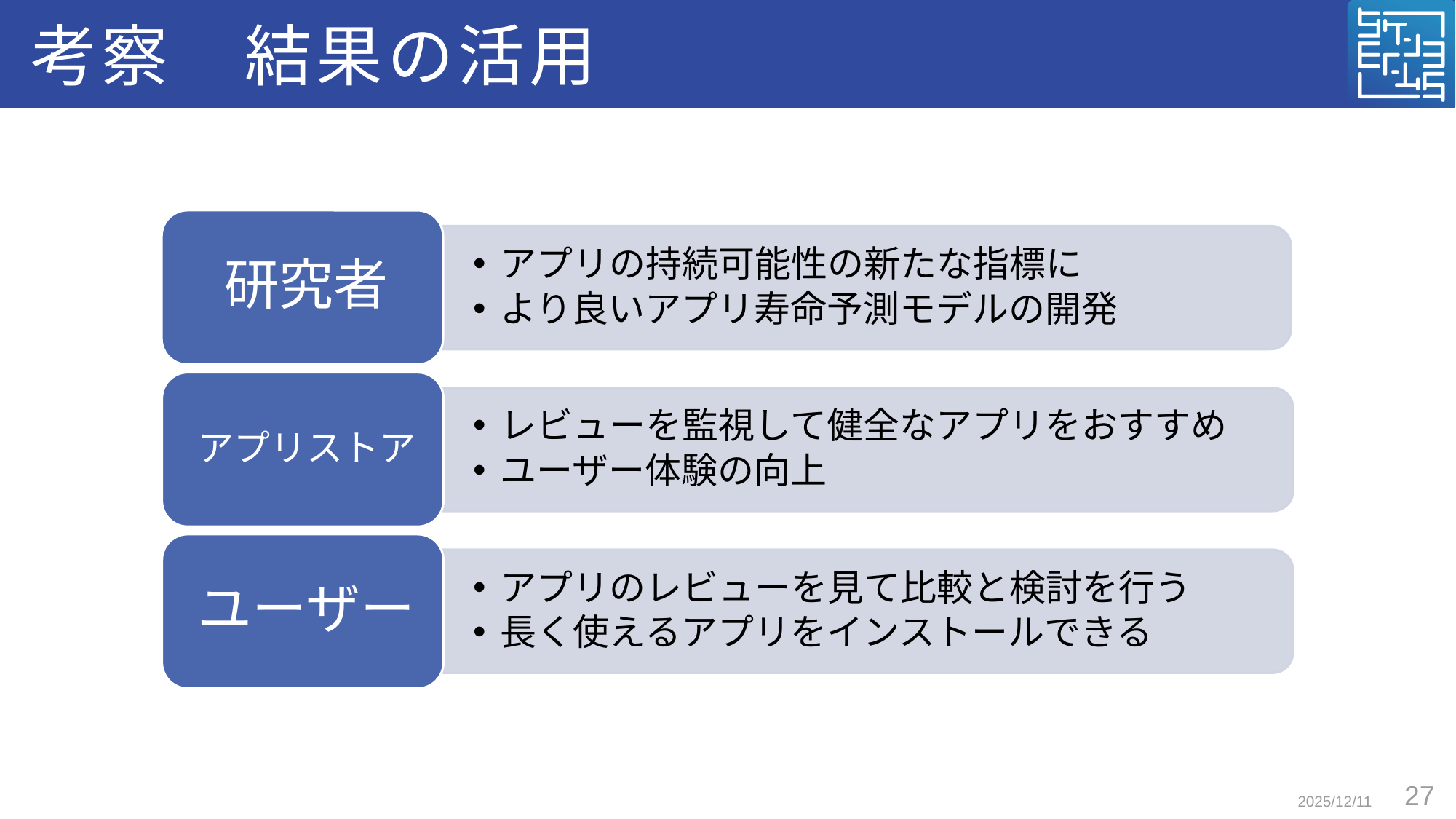

# 考察　結果の活用
アプリの持続可能性の新たな指標に
より良いアプリ寿命予測モデルの開発
研究者
レビューを監視して健全なアプリをおすすめ
ユーザー体験の向上
アプリストア
アプリのレビューを見て比較と検討を行う
長く使えるアプリをインストールできる
ユーザー
27
2025/12/11